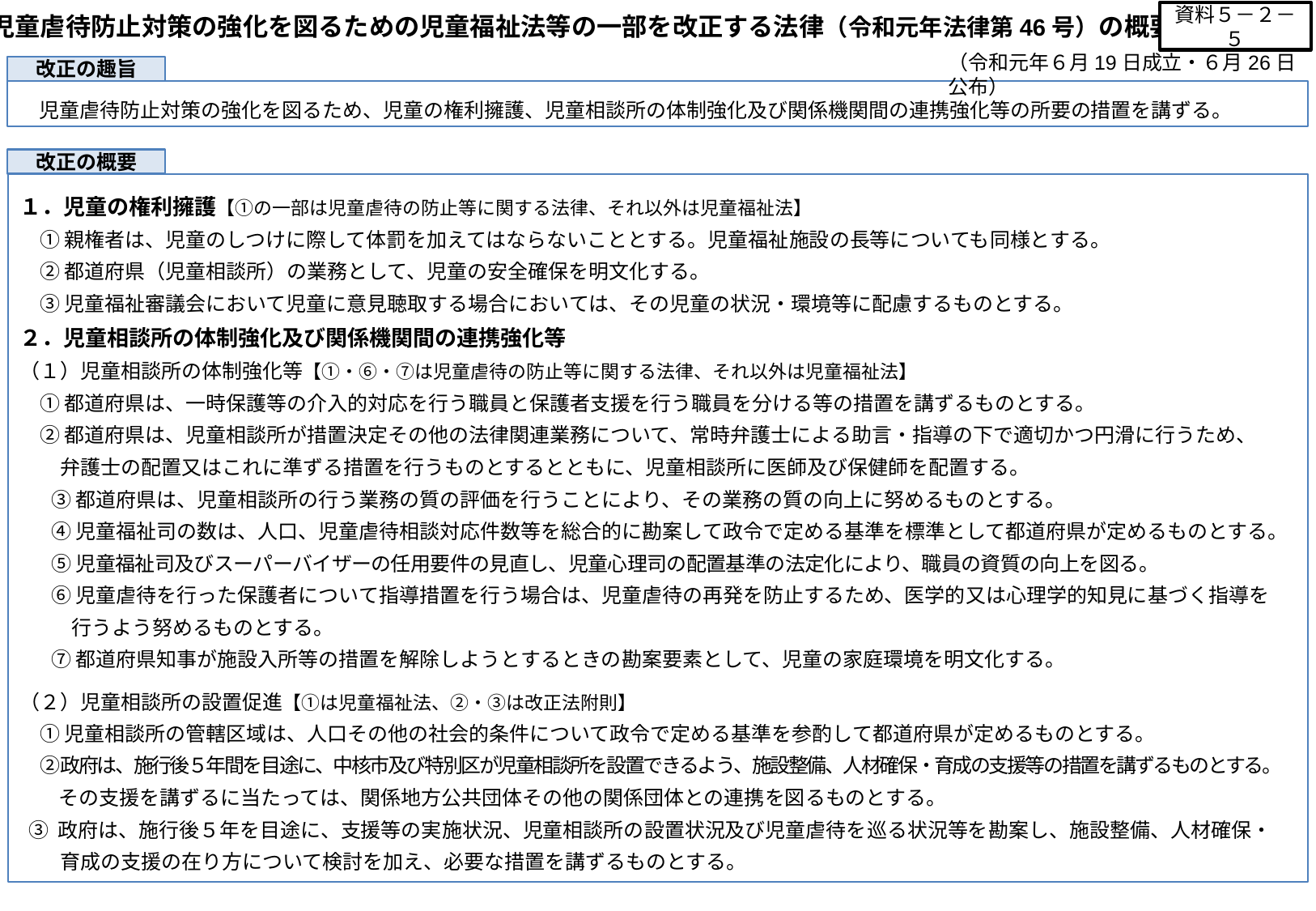

資料５－２－５
児童虐待防止対策の強化を図るための児童福祉法等の一部を改正する法律（令和元年法律第46号）の概要
（令和元年６月19日成立・６月26日公布）
改正の趣旨
　児童虐待防止対策の強化を図るため、児童の権利擁護、児童相談所の体制強化及び関係機関間の連携強化等の所要の措置を講ずる。
改正の概要

１．児童の権利擁護【①の一部は児童虐待の防止等に関する法律、それ以外は児童福祉法】
　① 親権者は、児童のしつけに際して体罰を加えてはならないこととする。児童福祉施設の長等についても同様とする。
　② 都道府県（児童相談所）の業務として、児童の安全確保を明文化する。
　③ 児童福祉審議会において児童に意見聴取する場合においては、その児童の状況・環境等に配慮するものとする。
２．児童相談所の体制強化及び関係機関間の連携強化等
（１）児童相談所の体制強化等【①・⑥・⑦は児童虐待の防止等に関する法律、それ以外は児童福祉法】
　① 都道府県は、一時保護等の介入的対応を行う職員と保護者支援を行う職員を分ける等の措置を講ずるものとする。
　② 都道府県は、児童相談所が措置決定その他の法律関連業務について、常時弁護士による助言・指導の下で適切かつ円滑に行うため、
　　弁護士の配置又はこれに準ずる措置を行うものとするとともに、児童相談所に医師及び保健師を配置する。
　③ 都道府県は、児童相談所の行う業務の質の評価を行うことにより、その業務の質の向上に努めるものとする。
　④ 児童福祉司の数は、人口、児童虐待相談対応件数等を総合的に勘案して政令で定める基準を標準として都道府県が定めるものとする。
　⑤ 児童福祉司及びスーパーバイザーの任用要件の見直し、児童心理司の配置基準の法定化により、職員の資質の向上を図る。
　⑥ 児童虐待を行った保護者について指導措置を行う場合は、児童虐待の再発を防止するため、医学的又は心理学的知見に基づく指導を
　　行うよう努めるものとする。
　⑦ 都道府県知事が施設入所等の措置を解除しようとするときの勘案要素として、児童の家庭環境を明文化する。
（２）児童相談所の設置促進【①は児童福祉法、②・③は改正法附則】
　① 児童相談所の管轄区域は、人口その他の社会的条件について政令で定める基準を参酌して都道府県が定めるものとする。
　② 政府は、施行後５年間を目途に、中核市及び特別区が児童相談所を設置できるよう、施設整備、人材確保・育成の支援等の措置を講ずるものとする。
　　その支援を講ずるに当たっては、関係地方公共団体その他の関係団体との連携を図るものとする。
  ③ 政府は、施行後５年を目途に、支援等の実施状況、児童相談所の設置状況及び児童虐待を巡る状況等を勘案し、施設整備、人材確保・
　　育成の支援の在り方について検討を加え、必要な措置を講ずるものとする。